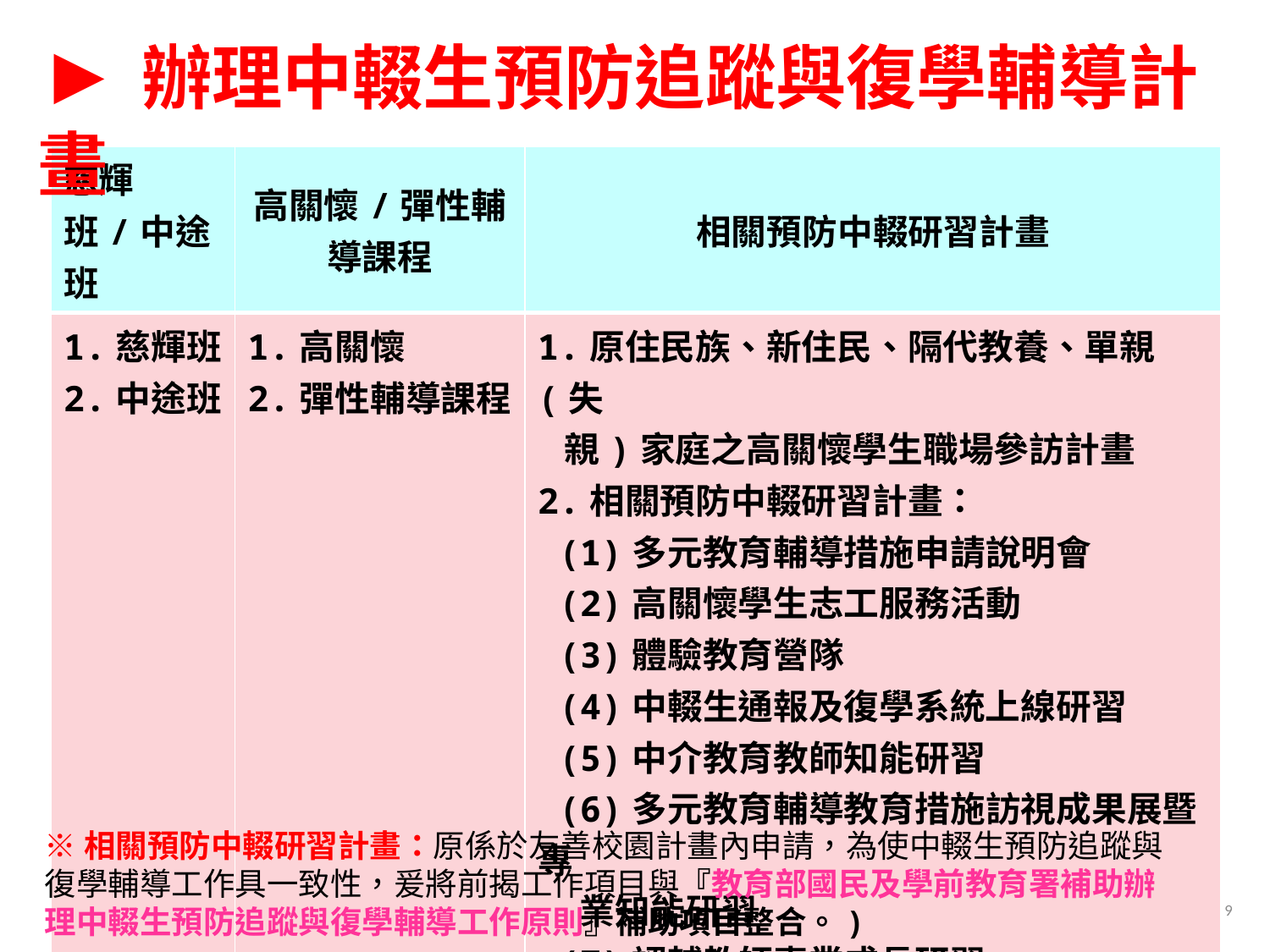

►辦理中輟生預防追蹤與復學輔導計畫
| 慈輝班/中途班 | 高關懷/彈性輔導課程 | 相關預防中輟研習計畫 |
| --- | --- | --- |
| 1.慈輝班 2.中途班 | 1.高關懷 2.彈性輔導課程 | 1.原住民族、新住民、隔代教養、單親(失 親)家庭之高關懷學生職場參訪計畫 2.相關預防中輟研習計畫： (1)多元教育輔導措施申請說明會 (2)高關懷學生志工服務活動 (3)體驗教育營隊 (4)中輟生通報及復學系統上線研習 (5)中介教育教師知能研習 (6)多元教育輔導教育措施訪視成果展暨專 業知能研習 (7)認輔教師專業成長研習 (8)啟動中輟復學網絡高關懷個案策略聯盟 研討會研習 |
※相關預防中輟研習計畫：原係於友善校園計畫內申請，為使中輟生預防追蹤與
復學輔導工作具一致性，爰將前揭工作項目與『教育部國民及學前教育署補助辦
理中輟生預防追蹤與復學輔導工作原則』補助項目整合。)
9